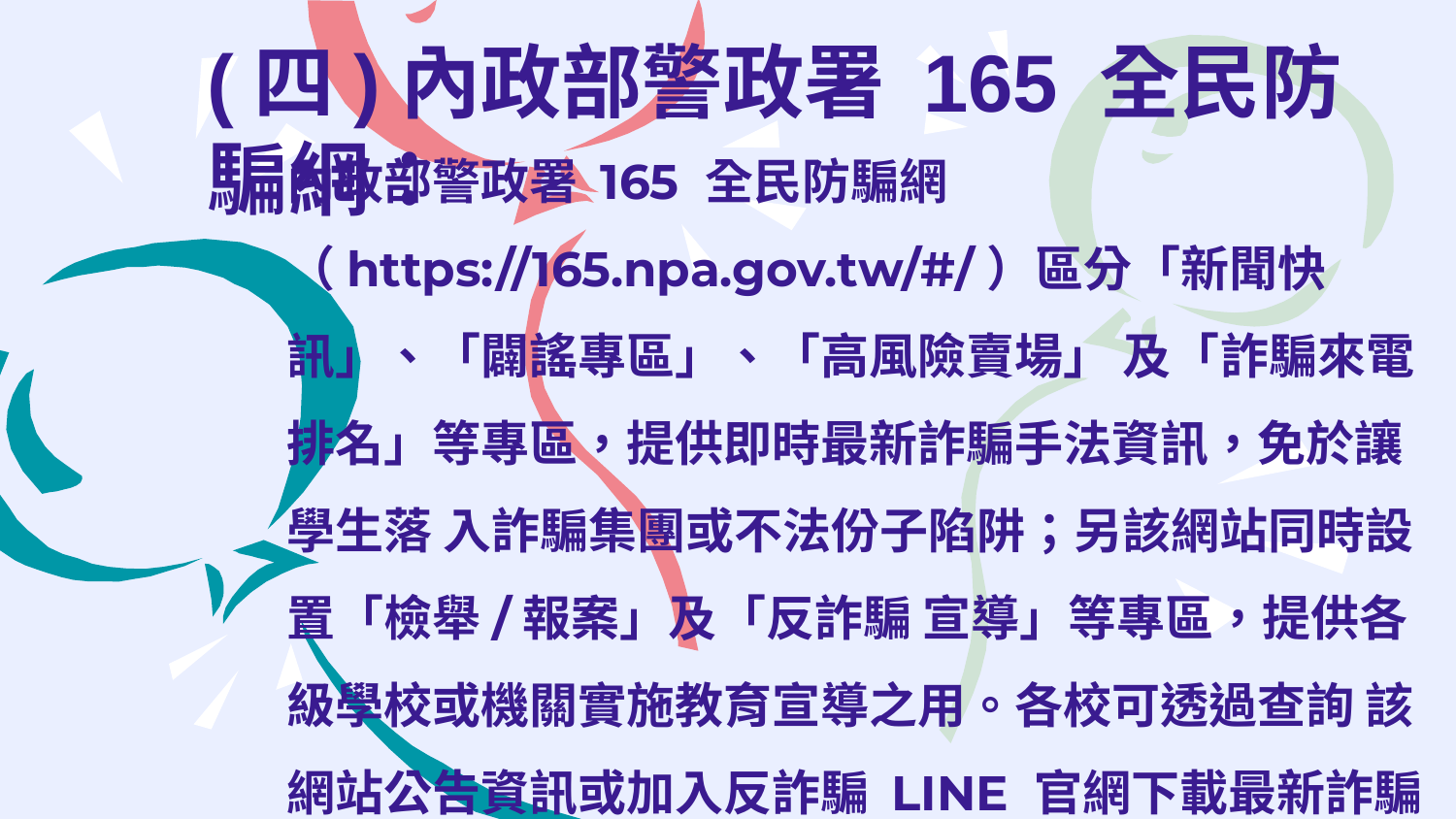

7
# (四)內政部警政署 165 全民防騙網：
內政部警政署 165 全民防騙網 （https://165.npa.gov.tw/#/）區分「新聞快訊」、「闢謠專區」、「高風險賣場」 及「詐騙來電排名」等專區，提供即時最新詐騙手法資訊，免於讓學生落 入詐騙集團或不法份子陷阱；另該網站同時設置「檢舉/報案」及「反詐騙 宣導」等專區，提供各級學校或機關實施教育宣導之用。各校可透過查詢 該網站公告資訊或加入反詐騙 LINE 官網下載最新詐騙手法。